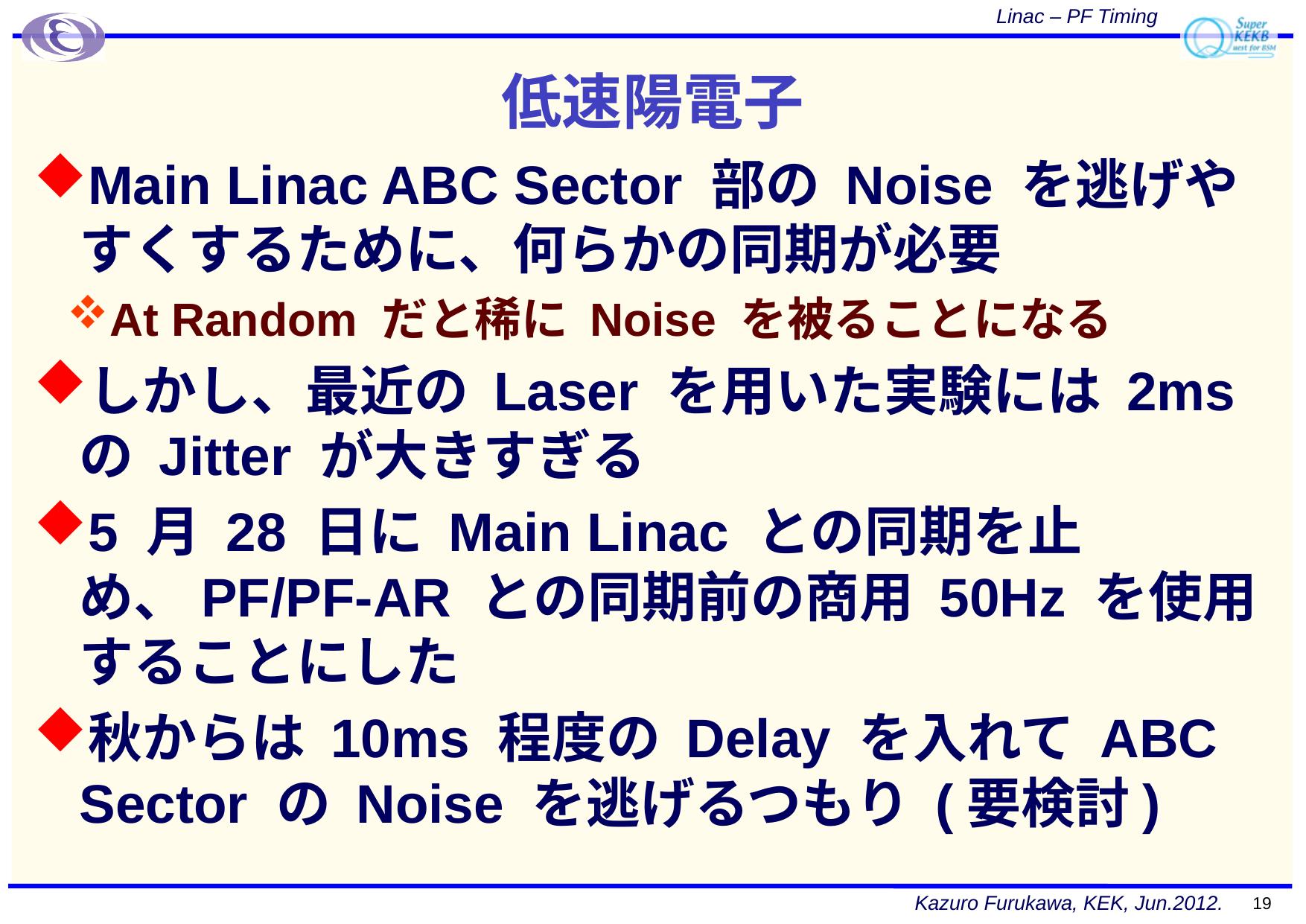

# 低速陽電子
Main Linac ABC Sector 部の Noise を逃げやすくするために、何らかの同期が必要
At Random だと稀に Noise を被ることになる
しかし、最近の Laser を用いた実験には 2ms の Jitter が大きすぎる
5 月 28 日に Main Linac との同期を止め、PF/PF-AR との同期前の商用 50Hz を使用することにした
秋からは 10ms 程度の Delay を入れて ABC Sector の Noise を逃げるつもり (要検討)
19